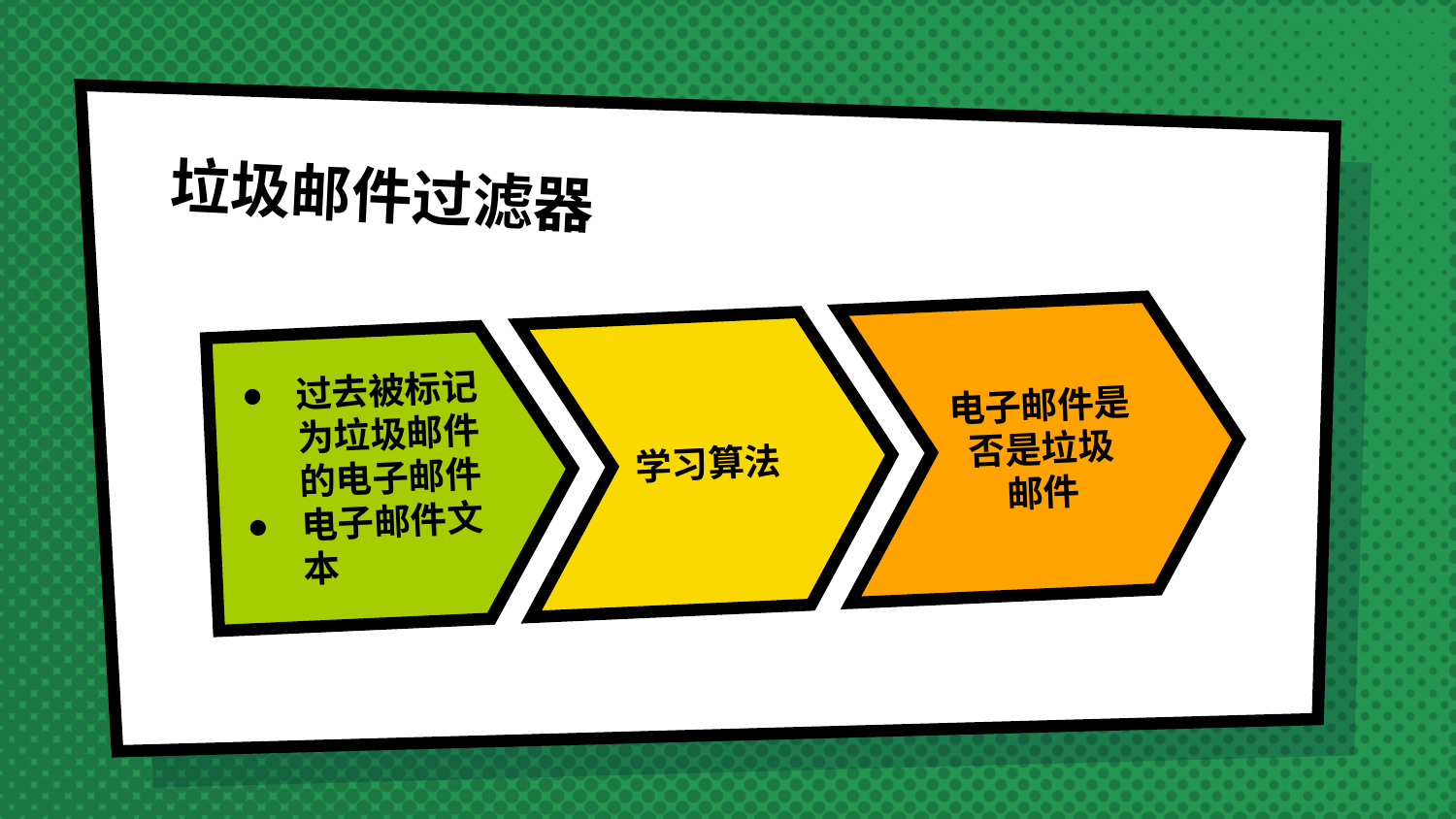

# 垃圾邮件过滤器
电子邮件是否是垃圾
邮件
学习算法
过去被标记为垃圾邮件的电子邮件
电子邮件文本
27